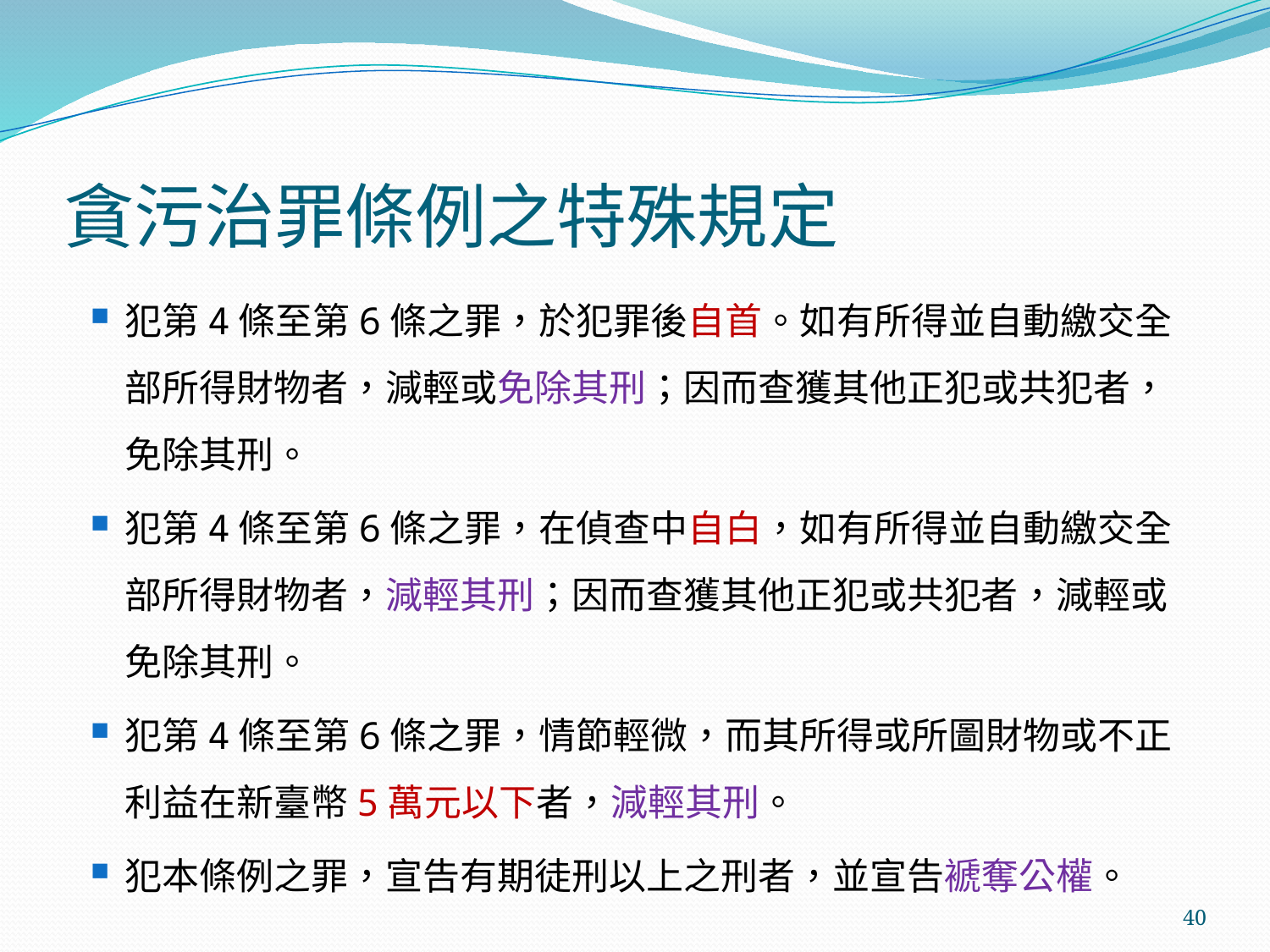

# 貪污治罪條例之特殊規定
犯第4條至第6條之罪，於犯罪後自首。如有所得並自動繳交全部所得財物者，減輕或免除其刑；因而查獲其他正犯或共犯者，免除其刑。
犯第4條至第6條之罪，在偵查中自白，如有所得並自動繳交全部所得財物者，減輕其刑；因而查獲其他正犯或共犯者，減輕或免除其刑。
犯第4條至第6條之罪，情節輕微，而其所得或所圖財物或不正利益在新臺幣5萬元以下者，減輕其刑。
犯本條例之罪，宣告有期徒刑以上之刑者，並宣告褫奪公權。

40